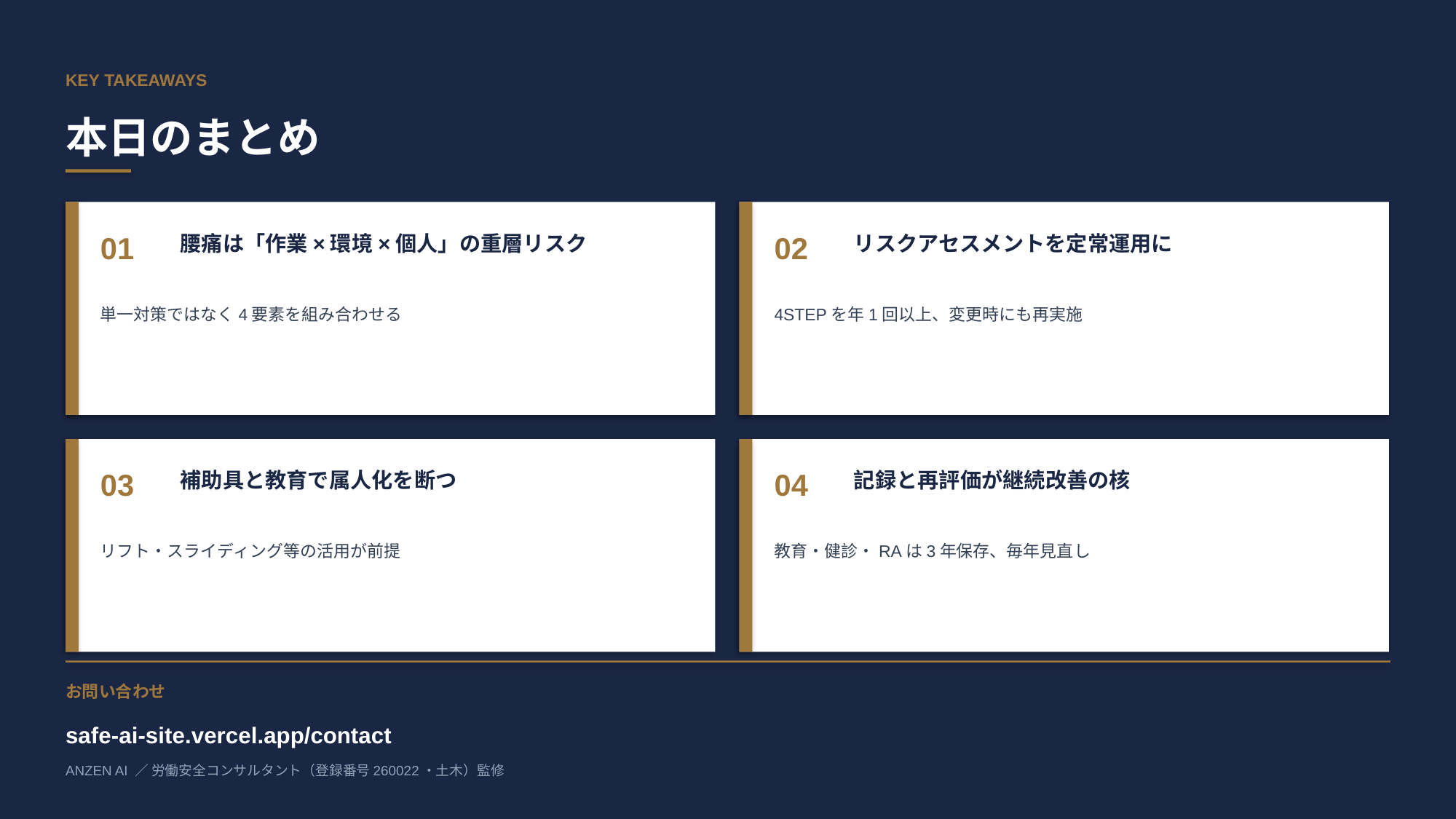

KEY TAKEAWAYS
本日のまとめ

01
02
腰痛は「作業×環境×個人」の重層リスク
リスクアセスメントを定常運用に
単一対策ではなく4要素を組み合わせる
4STEPを年1回以上、変更時にも再実施

03
04
補助具と教育で属人化を断つ
記録と再評価が継続改善の核
リフト・スライディング等の活用が前提
教育・健診・RAは3年保存、毎年見直し

お問い合わせ
safe-ai-site.vercel.app/contact
ANZEN AI ／ 労働安全コンサルタント（登録番号260022・土木）監修